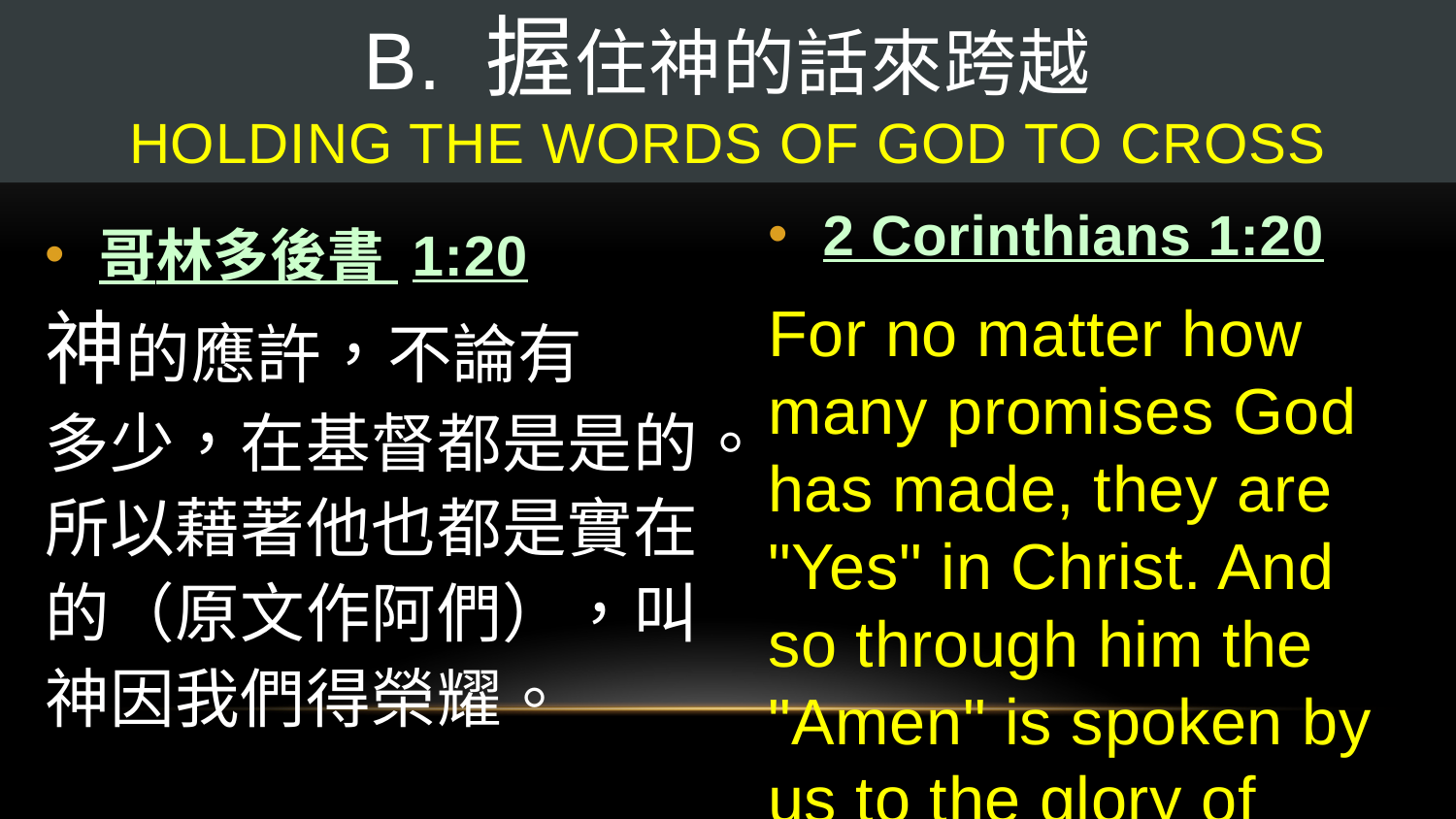

# B. 握住神的話來跨越 Holding the words of God to cross
2 Corinthians 1:20
For no matter how many promises God has made, they are "Yes" in Christ. And so through him the "Amen" is spoken by us to the glory of God.

哥林多後書 1:20
神的應許，不論有
多少，在基督都是是的。所以藉著他也都是實在的（原文作阿們），叫神因我們得榮耀。